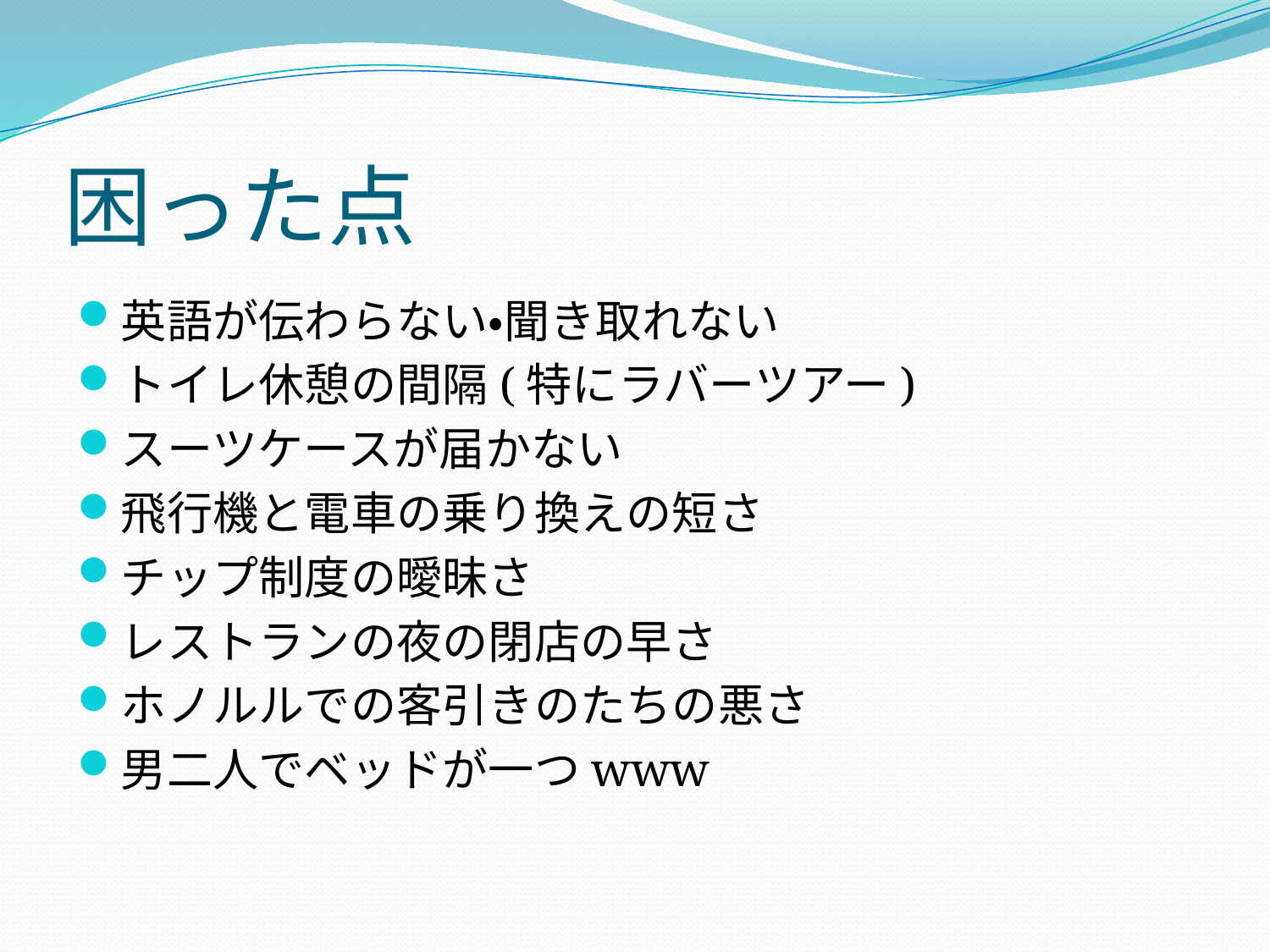

# 困った点
英語が伝わらない・聞き取れない
トイレ休憩の間隔(特にラバーツアー)
スーツケースが届かない
飛行機と電車の乗り換えの短さ
チップ制度の曖昧さ
レストランの夜の閉店の早さ
ホノルルでの客引きのたちの悪さ
男二人でベッドが一つwww